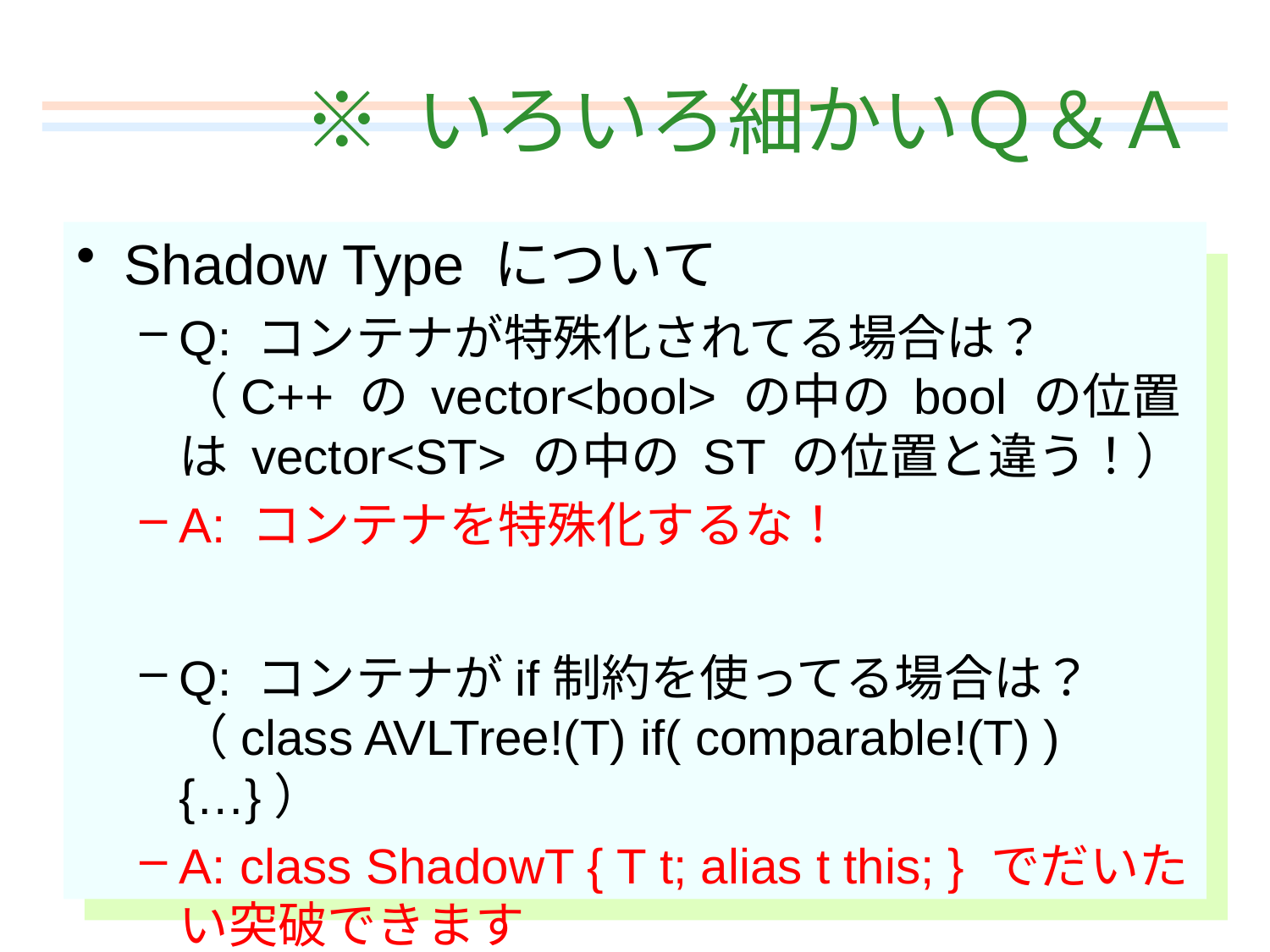

# ※ いろいろ細かいＱ＆Ａ
Shadow Type について
Q: コンテナが特殊化されてる場合は？
（C++ の vector<bool> の中の bool の位置は vector<ST> の中の ST の位置と違う！）
A: コンテナを特殊化するな！

Q: コンテナがif制約を使ってる場合は？
（class AVLTree!(T) if( comparable!(T) ) {…}）
A: class ShadowT { T t; alias t this; } でだいたい突破できます